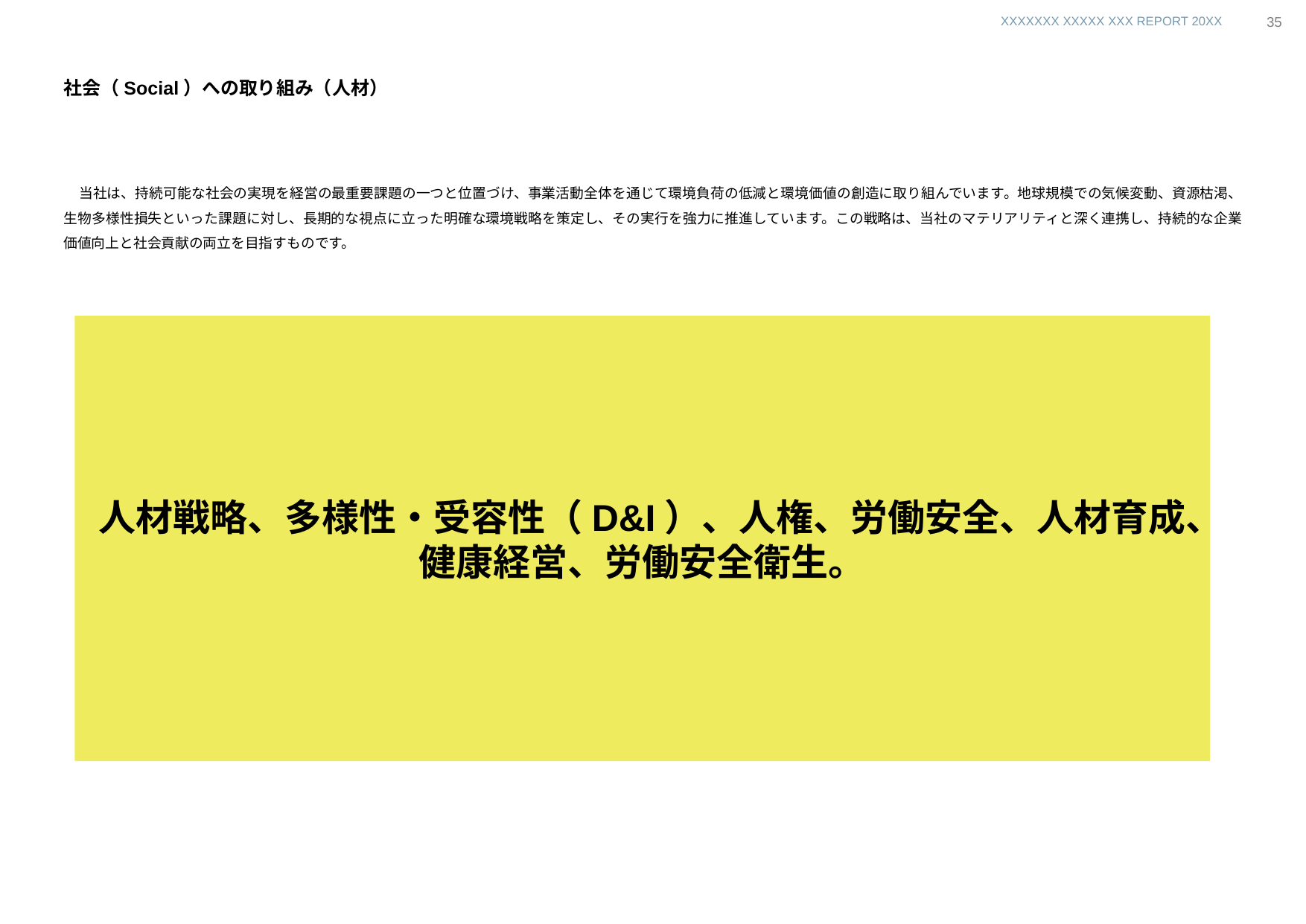

HP
サステナビリティレポート/ESGレポート
有価証券報告書
35
# 社会（Social）への取り組み（人材）
当社は、持続可能な社会の実現を経営の最重要課題の一つと位置づけ、事業活動全体を通じて環境負荷の低減と環境価値の創造に取り組んでいます。地球規模での気候変動、資源枯渇、生物多様性損失といった課題に対し、長期的な視点に立った明確な環境戦略を策定し、その実行を強力に推進しています。この戦略は、当社のマテリアリティと深く連携し、持続的な企業価値向上と社会貢献の両立を目指すものです。

人材戦略、多様性・受容性（D&I）、人権、労働安全、人材育成、健康経営、労働安全衛生。